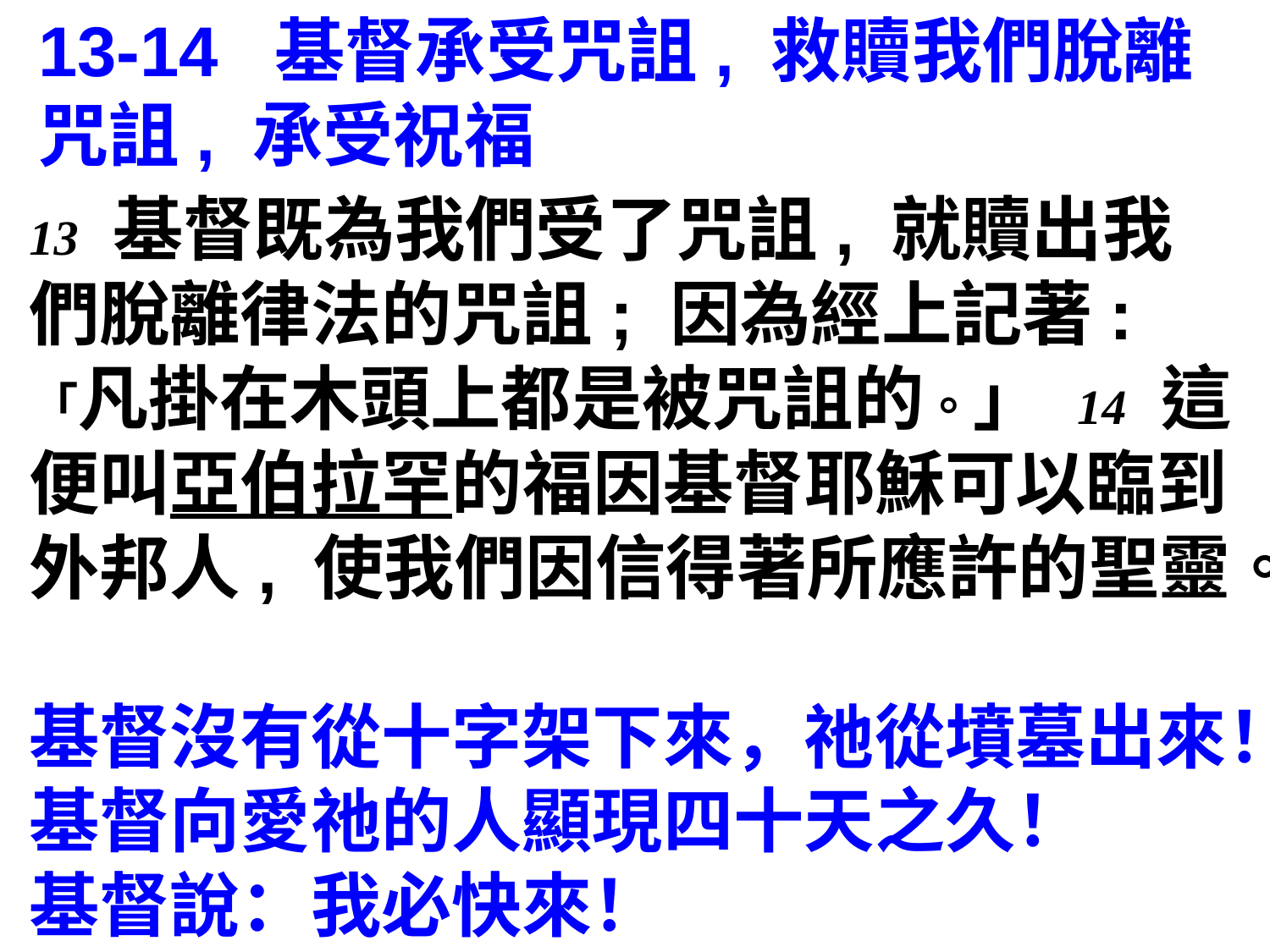

13-14  基督承受咒詛, 救贖我們脫離咒詛, 承受祝福

13 基督既為我們受了咒詛, 就贖出我們脫離律法的咒詛; 因為經上記著:「凡掛在木頭上都是被咒詛的。」 14 這便叫亞伯拉罕的福因基督耶穌可以臨到外邦人, 使我們因信得著所應許的聖靈。

基督沒有從十字架下來，祂從墳墓出來！
基督向愛祂的人顯現四十天之久！
基督說：我必快來！